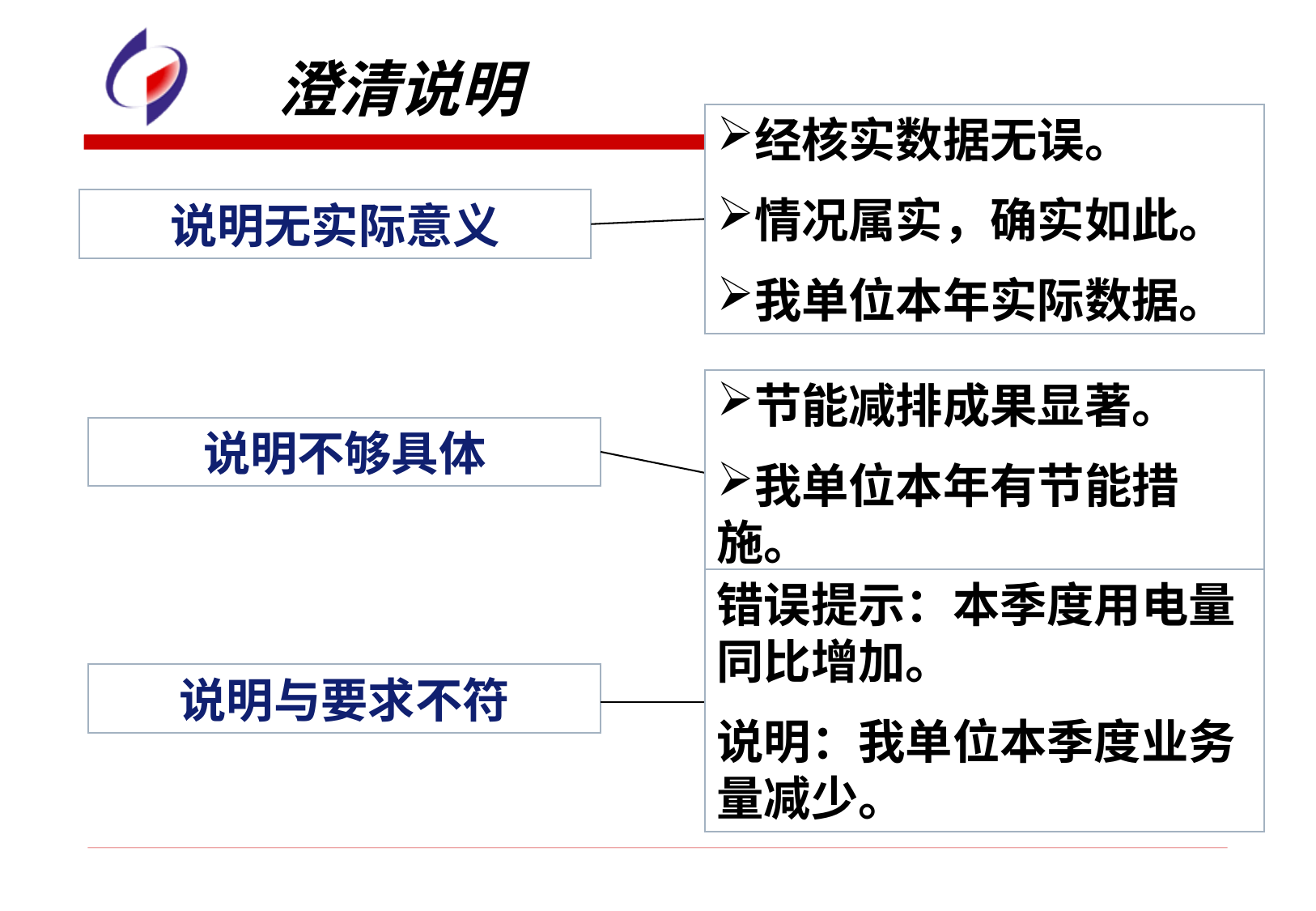

澄清说明
经核实数据无误。
情况属实，确实如此。
我单位本年实际数据。
说明无实际意义
节能减排成果显著。
我单位本年有节能措施。
说明不够具体
错误提示：本季度用电量同比增加。
说明：我单位本季度业务量减少。
说明与要求不符
13